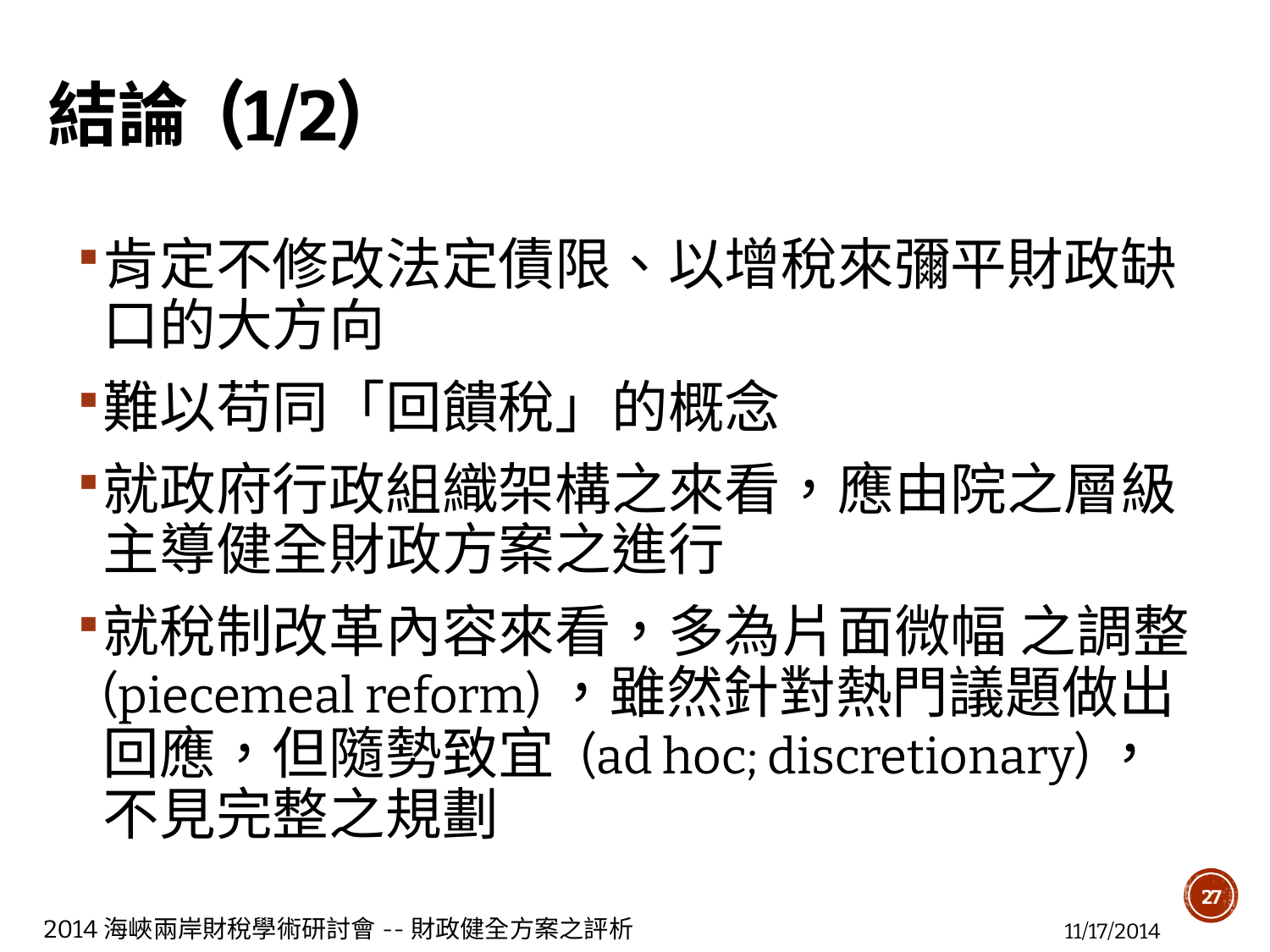

# 結論 (1/2)
肯定不修改法定債限、以增稅來彌平財政缺口的大方向
難以苟同「回饋稅」的概念
就政府行政組織架構之來看，應由院之層級主導健全財政方案之進行
就稅制改革內容來看，多為片面微幅 之調整 (piecemeal reform)，雖然針對熱門議題做出回應，但隨勢致宜 (ad hoc; discretionary)，不見完整之規劃
27
2014海峽兩岸財稅學術研討會--財政健全方案之評析
11/17/2014